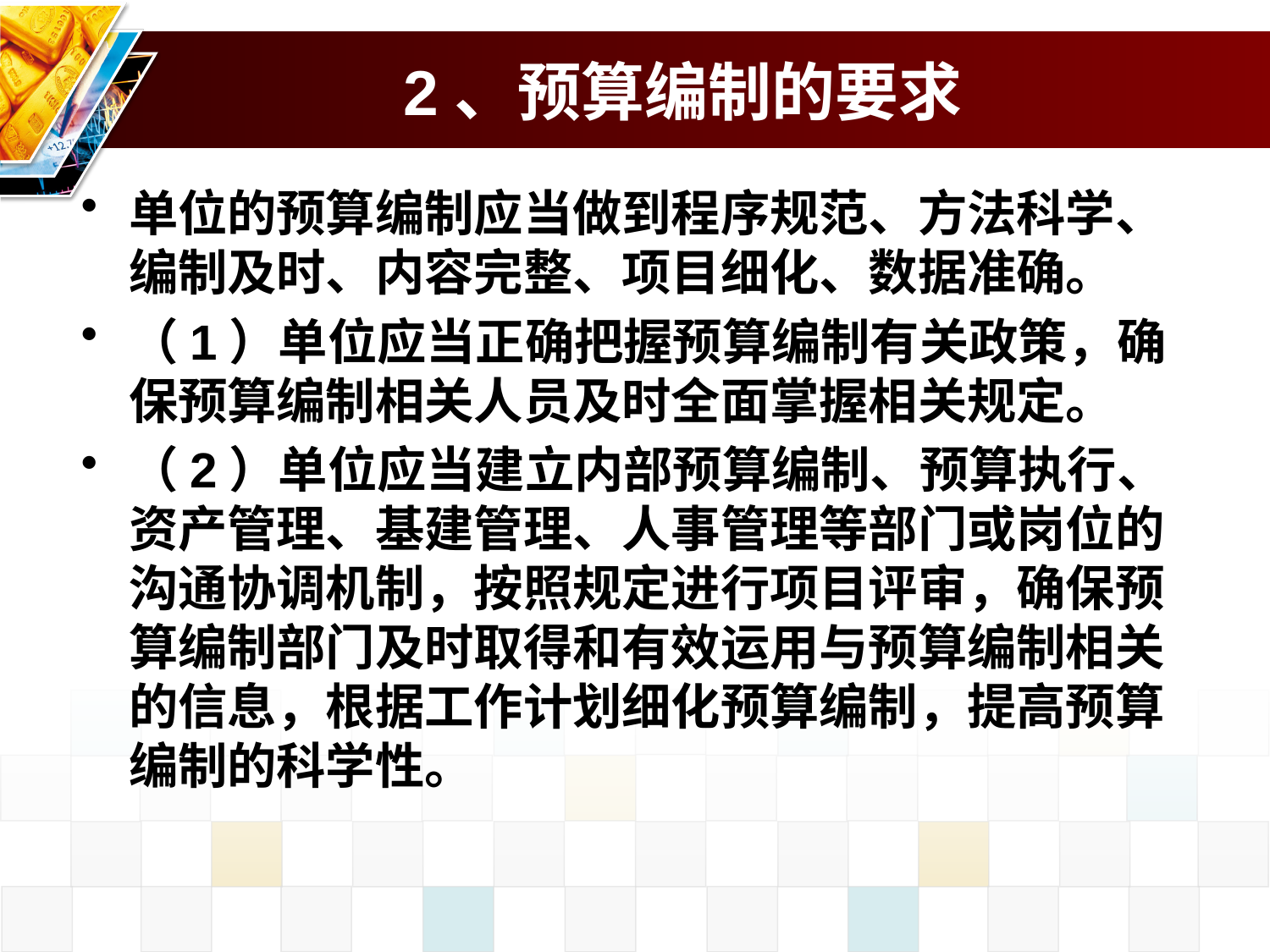

# 2、预算编制的要求
单位的预算编制应当做到程序规范、方法科学、编制及时、内容完整、项目细化、数据准确。
（1）单位应当正确把握预算编制有关政策，确保预算编制相关人员及时全面掌握相关规定。
（2）单位应当建立内部预算编制、预算执行、资产管理、基建管理、人事管理等部门或岗位的沟通协调机制，按照规定进行项目评审，确保预算编制部门及时取得和有效运用与预算编制相关的信息，根据工作计划细化预算编制，提高预算编制的科学性。